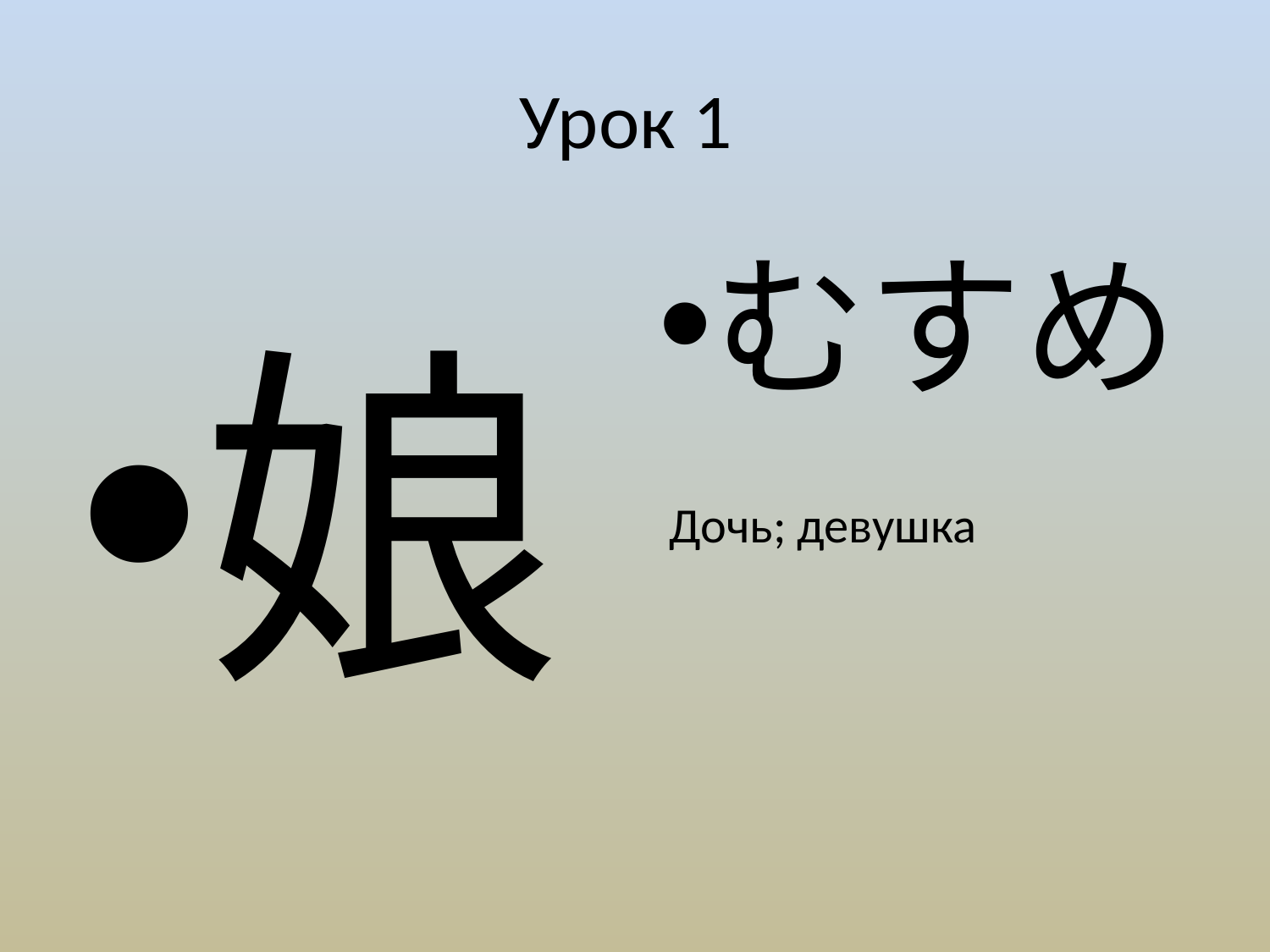

# Урок 1
娘

むすめ

 Дочь; девушка